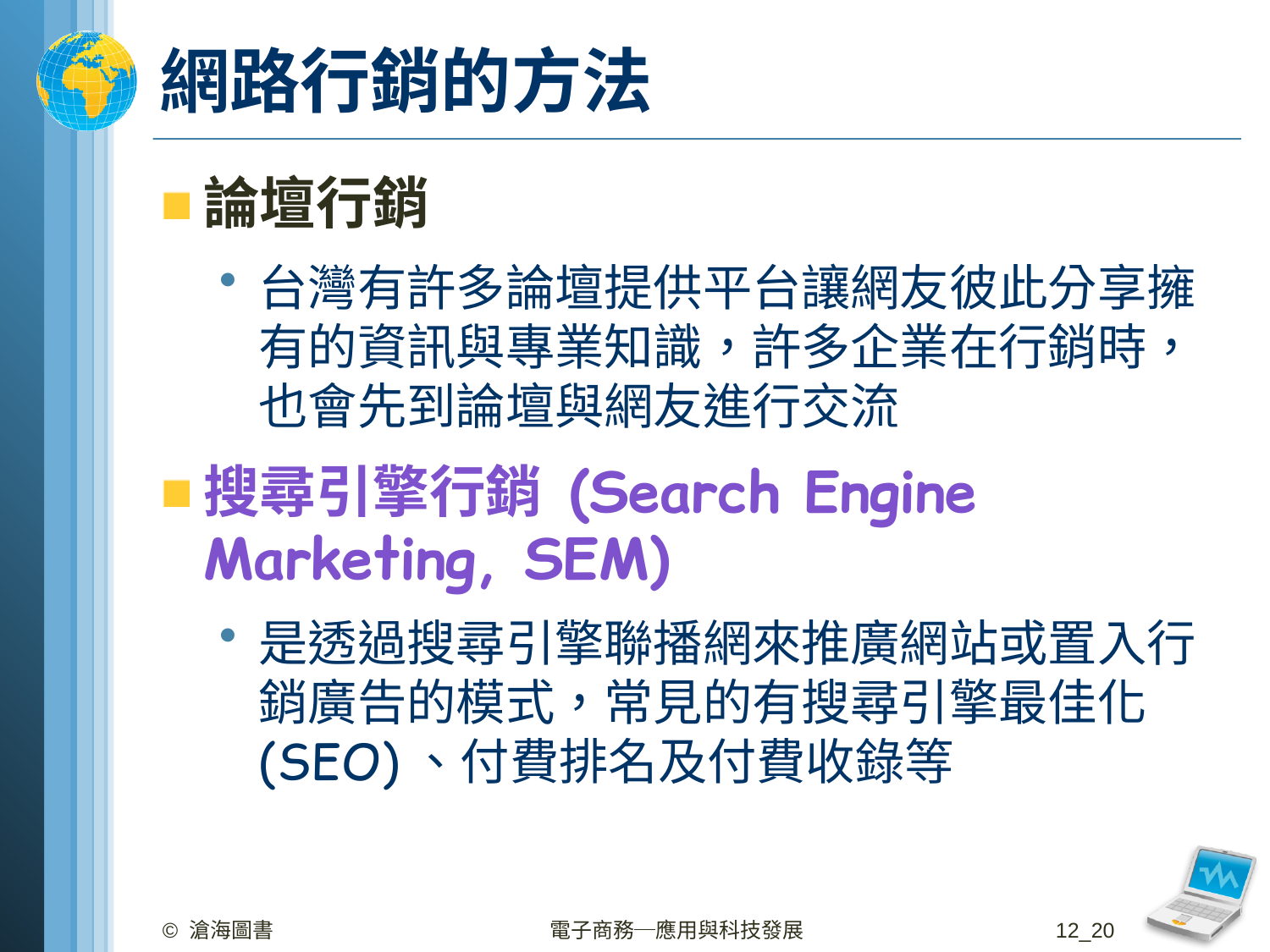

# 網路行銷的方法
論壇行銷
台灣有許多論壇提供平台讓網友彼此分享擁有的資訊與專業知識，許多企業在行銷時，也會先到論壇與網友進行交流
搜尋引擎行銷 (Search Engine Marketing, SEM)
是透過搜尋引擎聯播網來推廣網站或置入行銷廣告的模式，常見的有搜尋引擎最佳化(SEO)、付費排名及付費收錄等
© 滄海圖書
電子商務─應用與科技發展
12_20